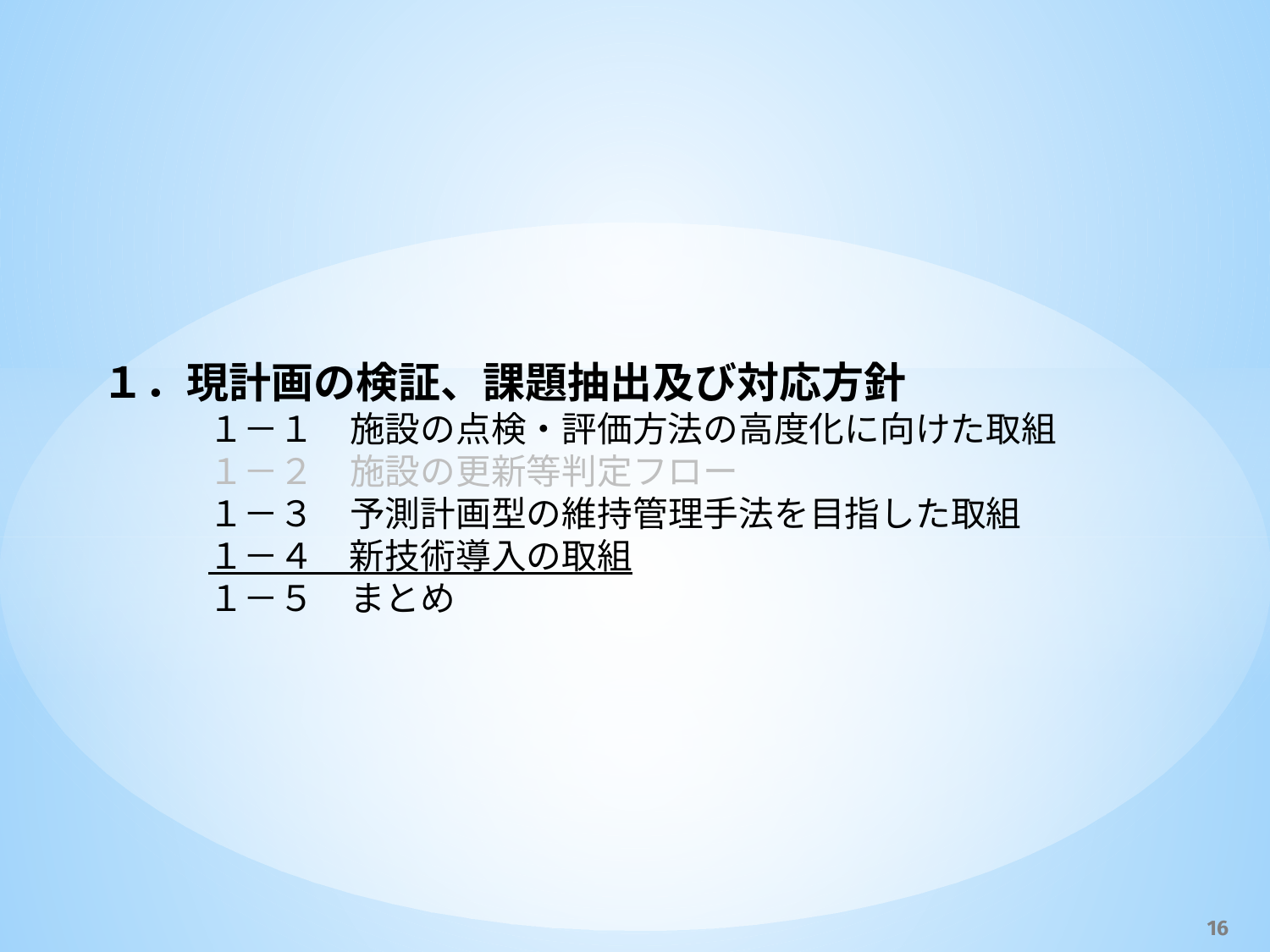

１．現計画の検証、課題抽出及び対応方針
　　　１－１　施設の点検・評価方法の高度化に向けた取組
　　　１－２　施設の更新等判定フロー
　　　１－３　予測計画型の維持管理手法を目指した取組
　　　１－４　新技術導入の取組
　　　１－５　まとめ

16